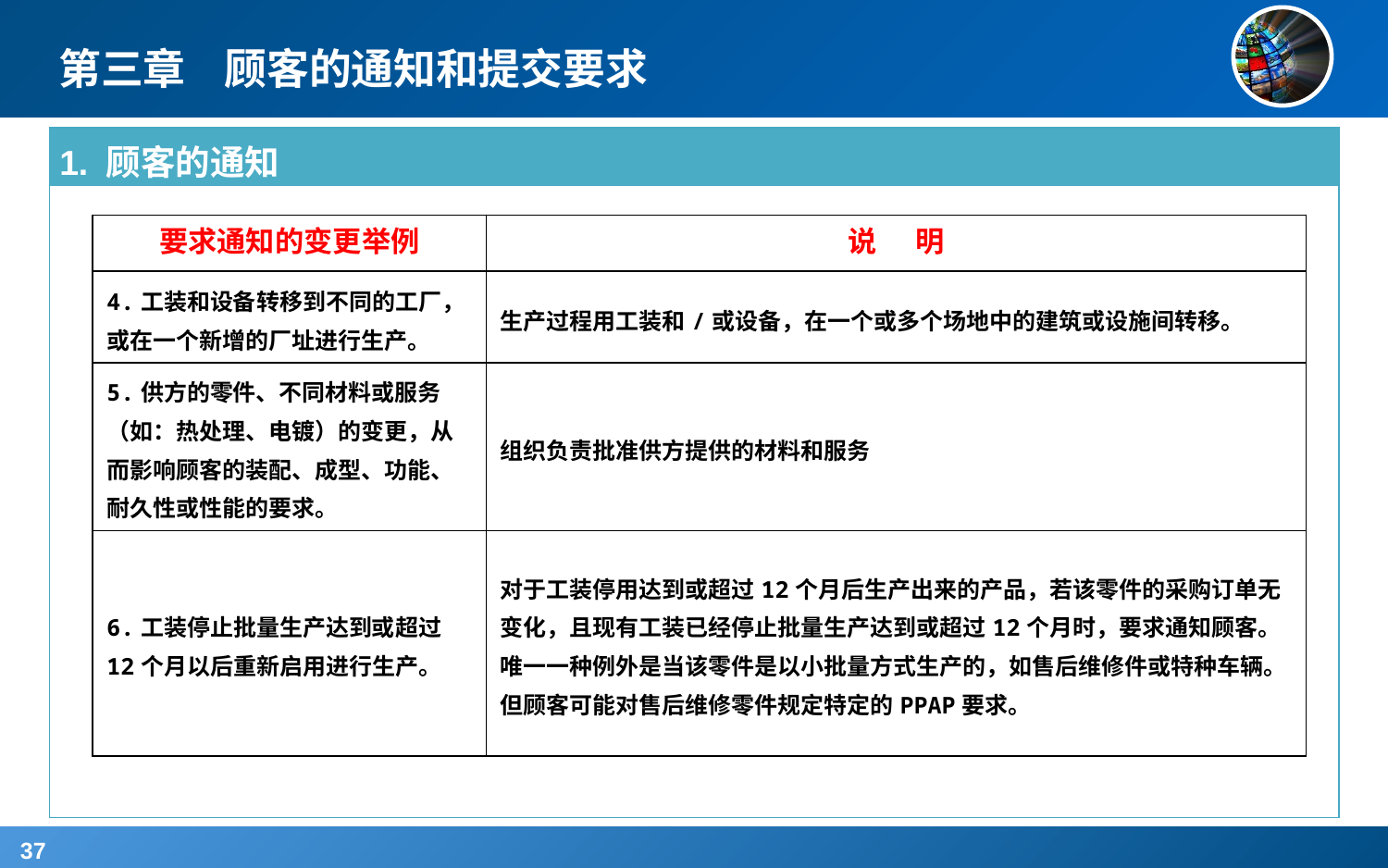

# 第三章    顾客的通知和提交要求
| 1. 顾客的通知 |
| --- |
|  |
| 要求通知的变更举例 | 说 明 |
| --- | --- |
| 4.工装和设备转移到不同的工厂，或在一个新增的厂址进行生产。 | 生产过程用工装和/或设备，在一个或多个场地中的建筑或设施间转移。 |
| 5.供方的零件、不同材料或服务（如：热处理、电镀）的变更，从而影响顾客的装配、成型、功能、耐久性或性能的要求。 | 组织负责批准供方提供的材料和服务 |
| 6.工装停止批量生产达到或超过12个月以后重新启用进行生产。 | 对于工装停用达到或超过12个月后生产出来的产品，若该零件的采购订单无变化，且现有工装已经停止批量生产达到或超过12个月时，要求通知顾客。唯一一种例外是当该零件是以小批量方式生产的，如售后维修件或特种车辆。但顾客可能对售后维修零件规定特定的PPAP要求。 |